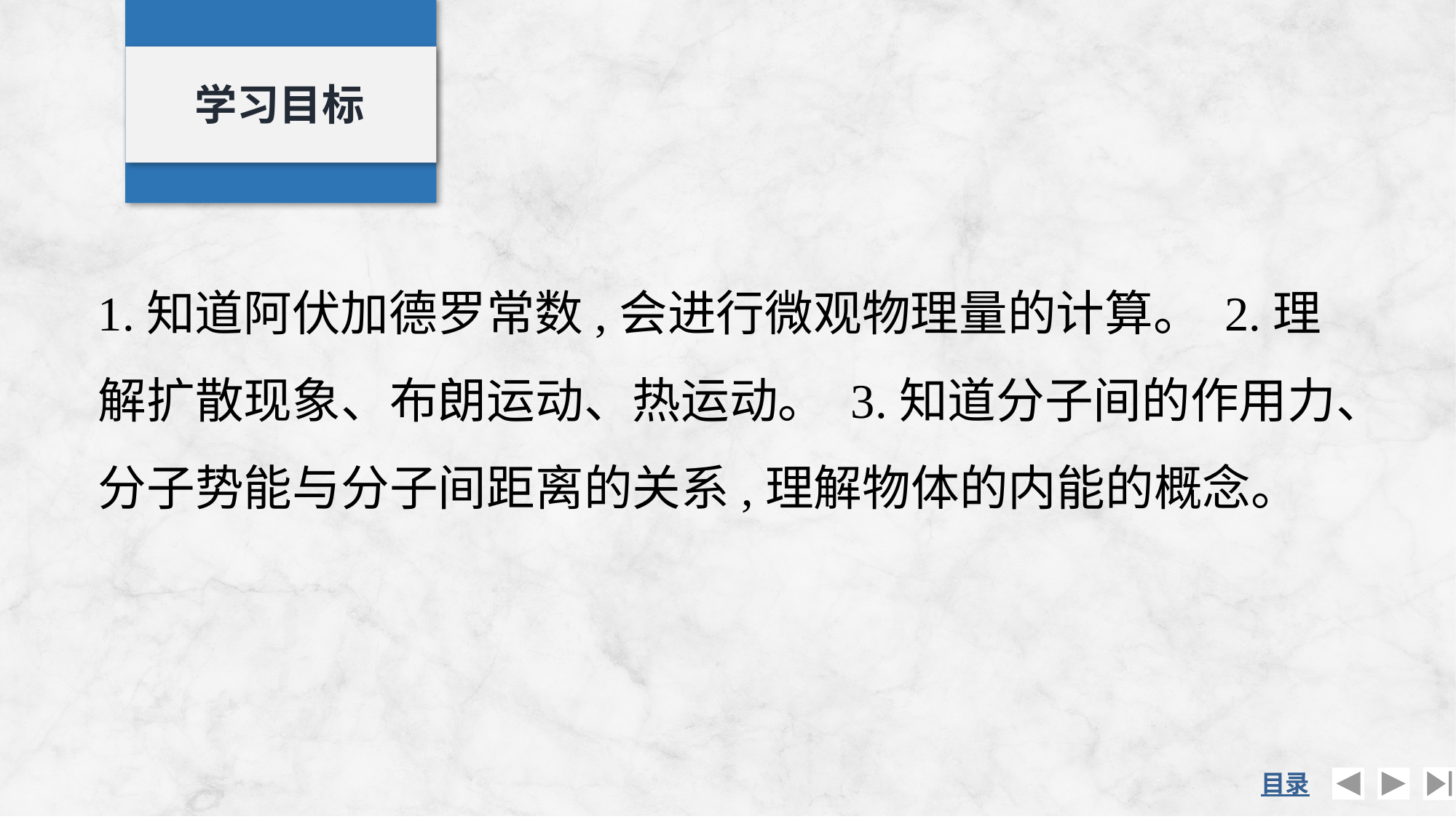

学习目标
1.知道阿伏加德罗常数,会进行微观物理量的计算。 2.理解扩散现象、布朗运动、热运动。 3.知道分子间的作用力、分子势能与分子间距离的关系,理解物体的内能的概念。